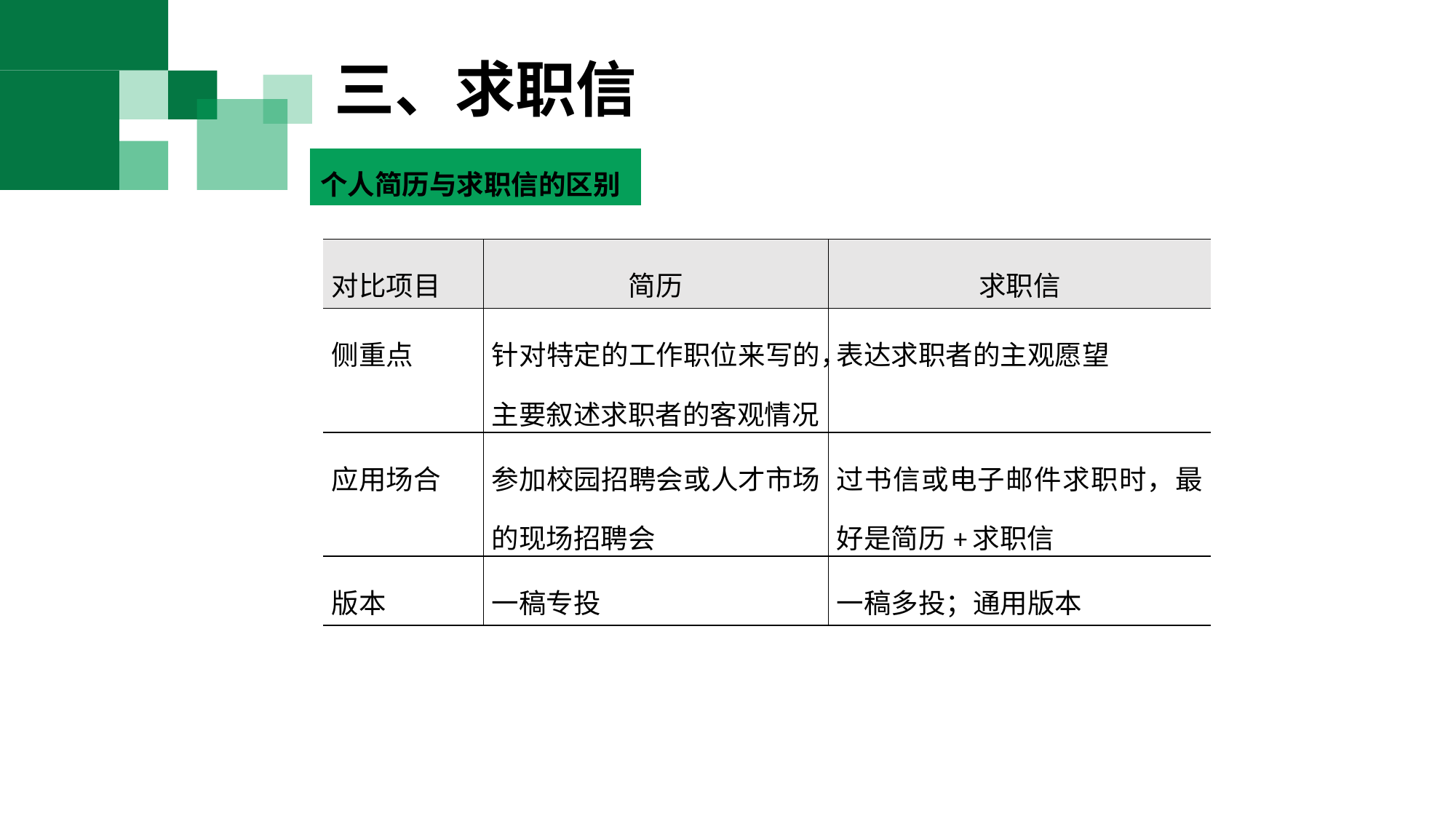

三、求职信

个人简历与求职信的区别
| 对比项目 | 简历 | 求职信 |
| --- | --- | --- |
| 侧重点 | 针对特定的工作职位来写的，主要叙述求职者的客观情况 | 表达求职者的主观愿望 |
| 应用场合 | 参加校园招聘会或人才市场的现场招聘会 | 过书信或电子邮件求职时，最好是简历+求职信 |
| 版本 | 一稿专投 | 一稿多投；通用版本 |